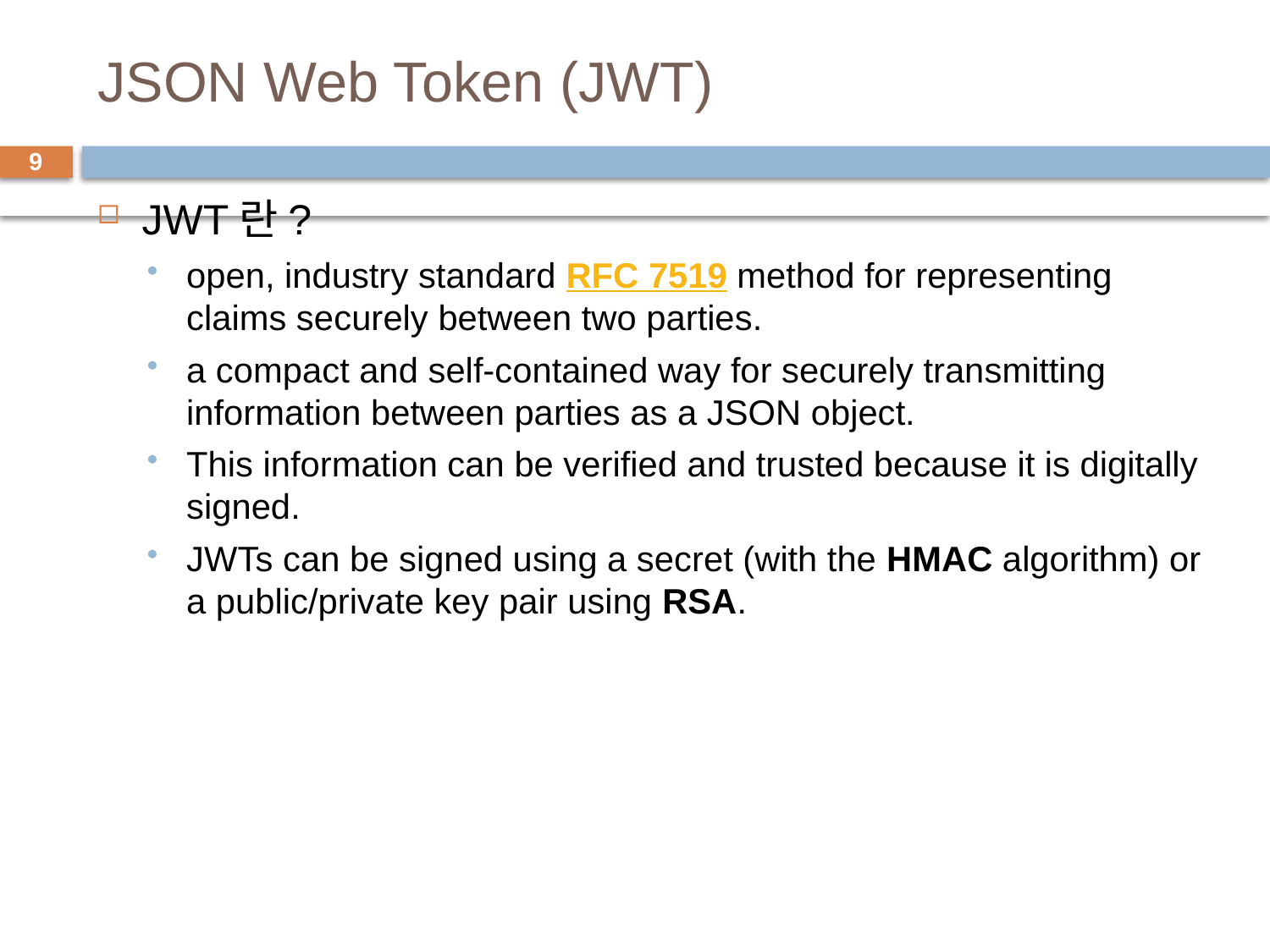

# JSON Web Token (JWT)
9
JWT란?
open, industry standard RFC 7519 method for representing claims securely between two parties.
a compact and self-contained way for securely transmitting information between parties as a JSON object.
This information can be verified and trusted because it is digitally signed.
JWTs can be signed using a secret (with the HMAC algorithm) or a public/private key pair using RSA.